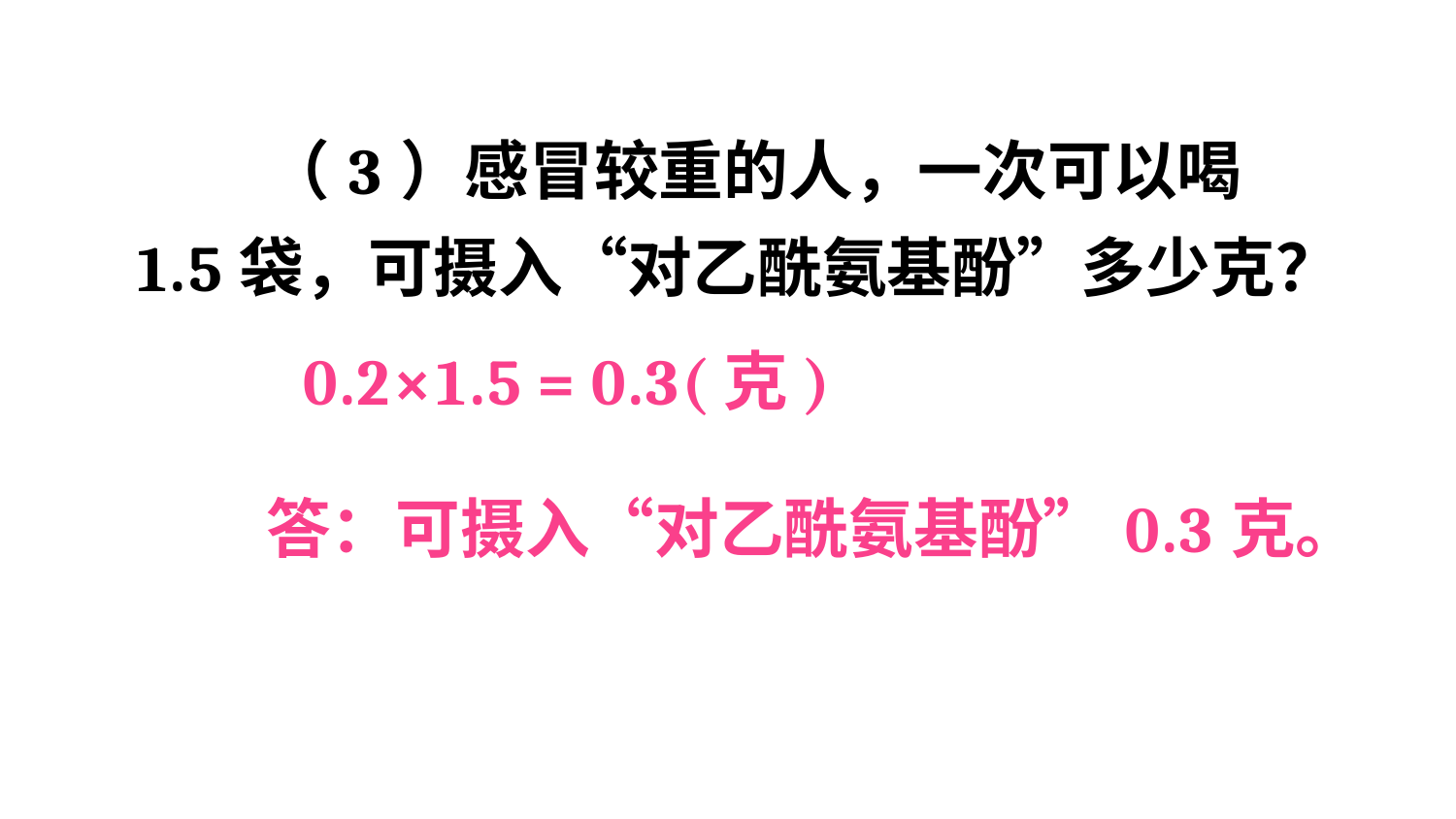

（3）感冒较重的人，一次可以喝1.5袋，可摄入“对乙酰氨基酚”多少克？
0.2×1.5 = 0.3(克)
        答：可摄入“对乙酰氨基酚”0.3克。